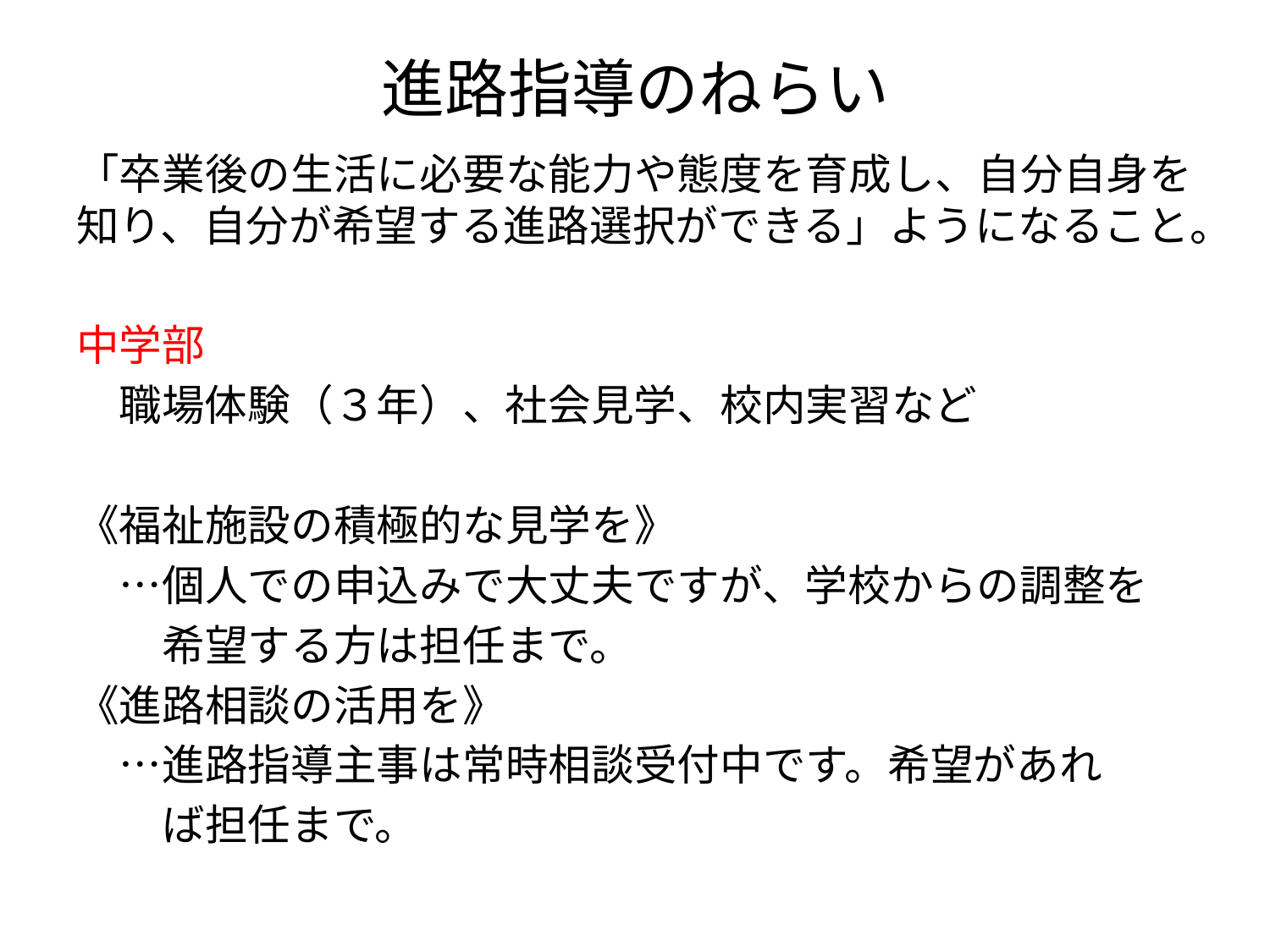

# 進路指導のねらい
「卒業後の生活に必要な能力や態度を育成し、自分自身を知り、自分が希望する進路選択ができる」ようになること。

中学部
　職場体験（３年）、社会見学、校内実習など

《福祉施設の積極的な見学を》
　…個人での申込みで大丈夫ですが、学校からの調整を
　　希望する方は担任まで。
《進路相談の活用を》
　…進路指導主事は常時相談受付中です。希望があれ
　　ば担任まで。